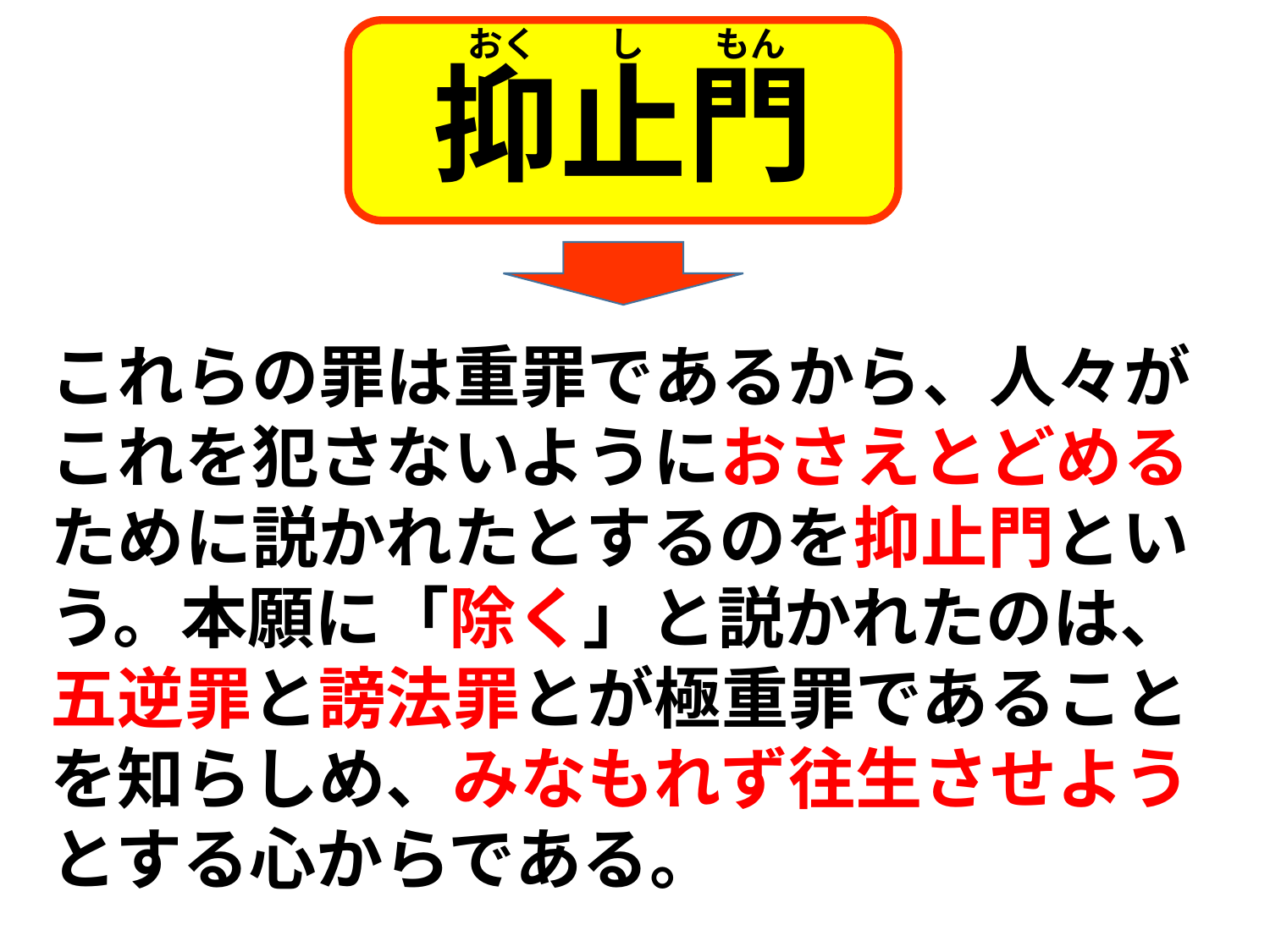

おく　　し　　もん
抑止門

これらの罪は重罪であるから、人々がこれを犯さないようにおさえとどめるために説かれたとするのを抑止門という。本願に「除く」と説かれたのは、五逆罪と謗法罪とが極重罪であることを知らしめ、みなもれず往生させようとする心からである。